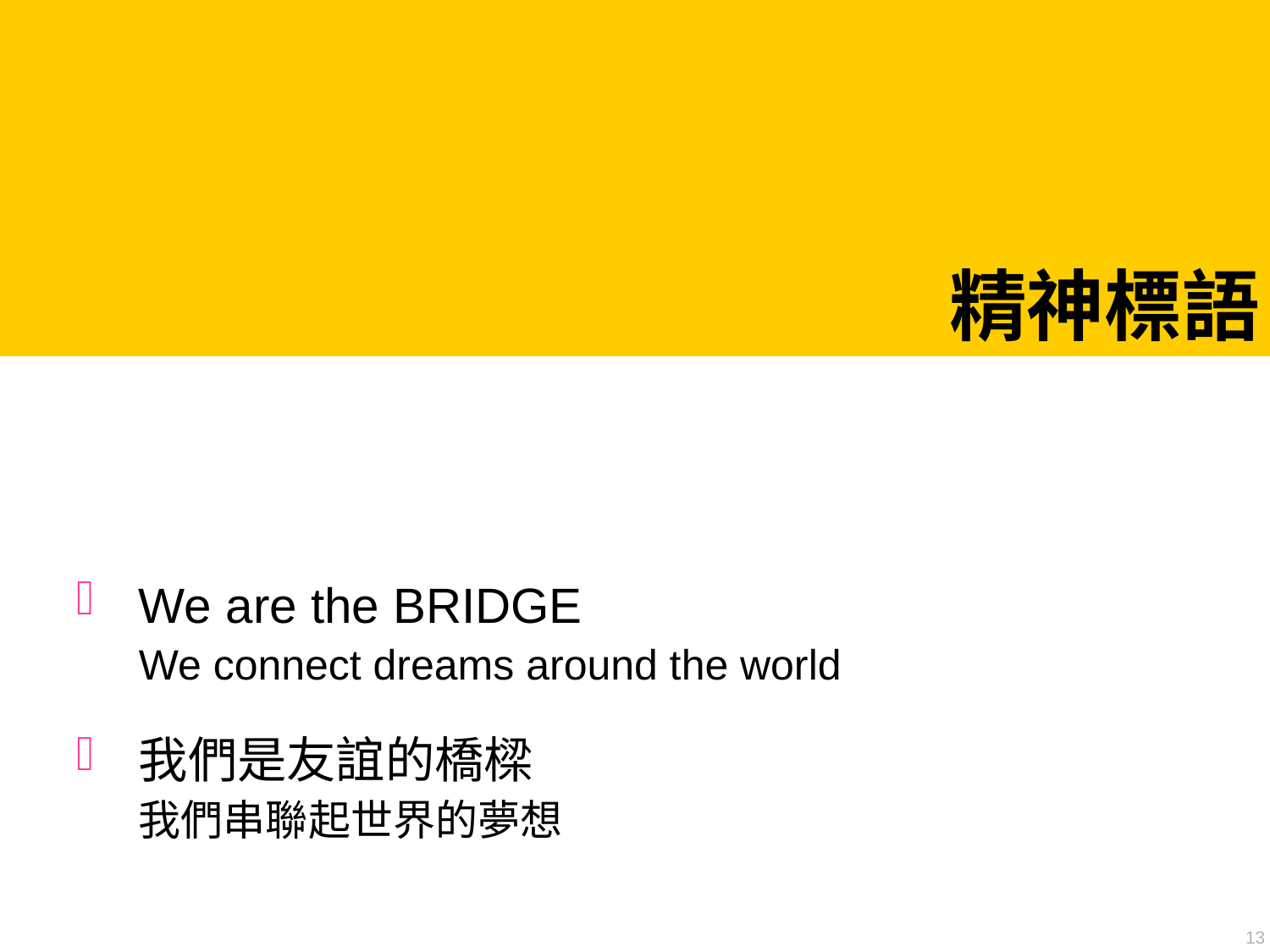

# 精神標語
We are the BRIDGE
We connect dreams around the world
我們是友誼的橋樑
我們串聯起世界的夢想
13